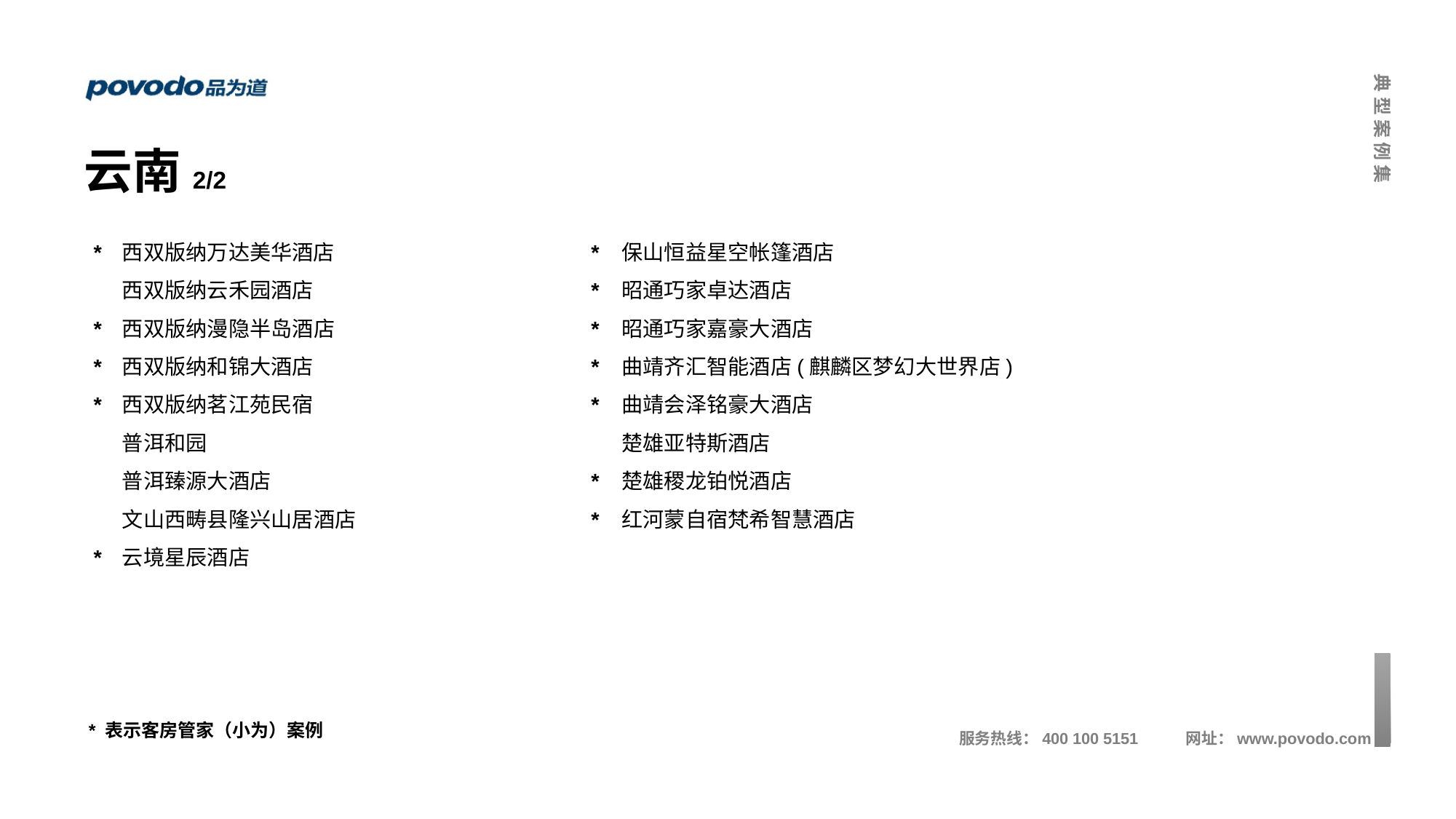

云南2/2
*

*
*
*

*
西双版纳万达美华酒店
西双版纳云禾园酒店
西双版纳漫隐半岛酒店
西双版纳和锦大酒店
西双版纳茗江苑民宿
普洱和园
普洱臻源大酒店
文山西畴县隆兴山居酒店
云境星辰酒店
*
*
*
*
*

*
*
保山恒益星空帐篷酒店
昭通巧家卓达酒店
昭通巧家嘉豪大酒店
曲靖齐汇智能酒店(麒麟区梦幻大世界店)
曲靖会泽铭豪大酒店
楚雄亚特斯酒店
楚雄稷龙铂悦酒店
红河蒙自宿梵希智慧酒店